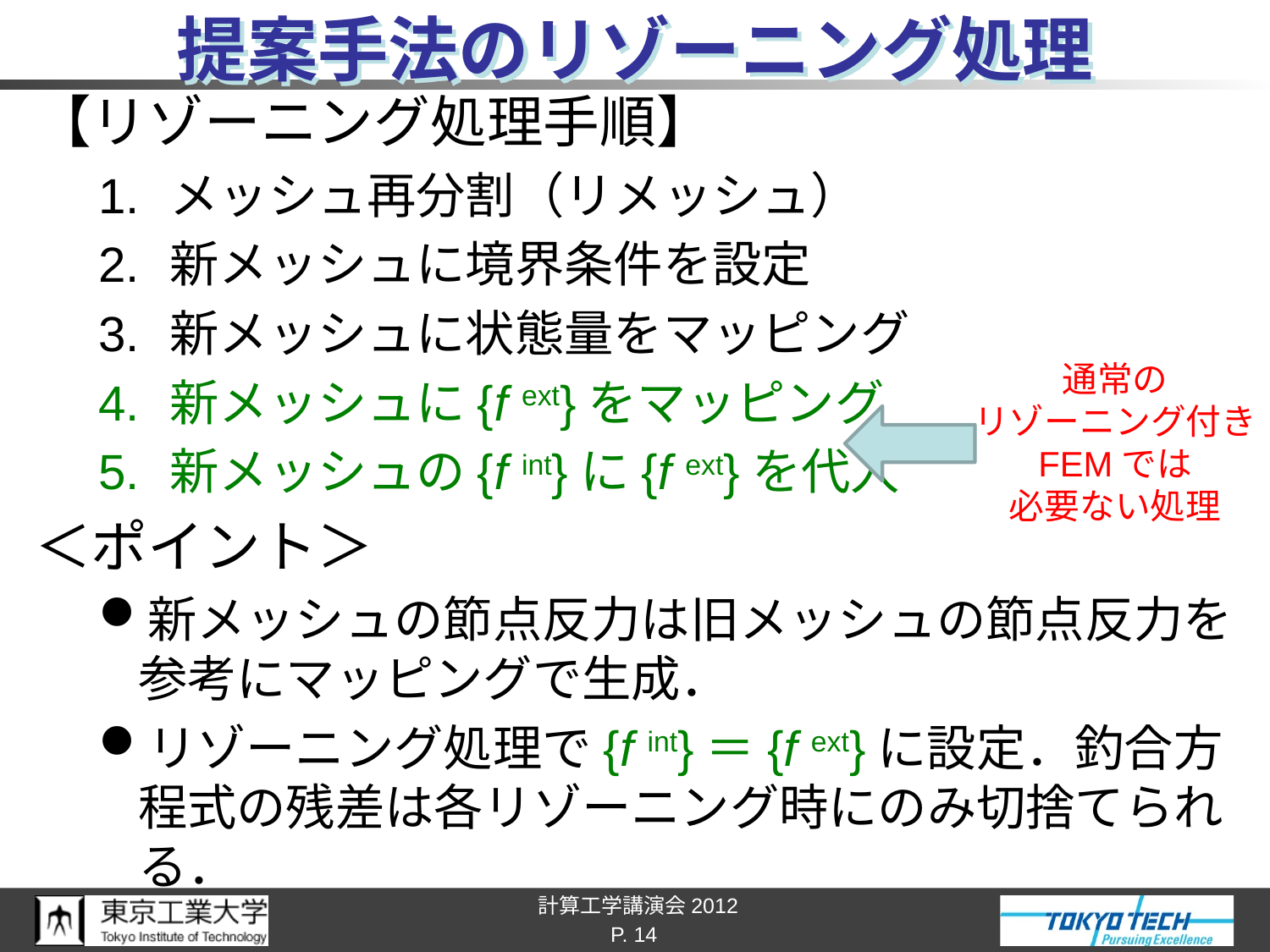

# 提案手法のリゾーニング処理
【リゾーニング処理手順】
メッシュ再分割（リメッシュ）
新メッシュに境界条件を設定
新メッシュに状態量をマッピング
新メッシュに{f ext}をマッピング
新メッシュの{f int}に{f ext}を代入
＜ポイント＞
新メッシュの節点反力は旧メッシュの節点反力を参考にマッピングで生成．
リゾーニング処理で{f int}＝{f ext}に設定．釣合方程式の残差は各リゾーニング時にのみ切捨てられる．

通常の
リゾーニング付き
FEMでは
必要ない処理

P. 14